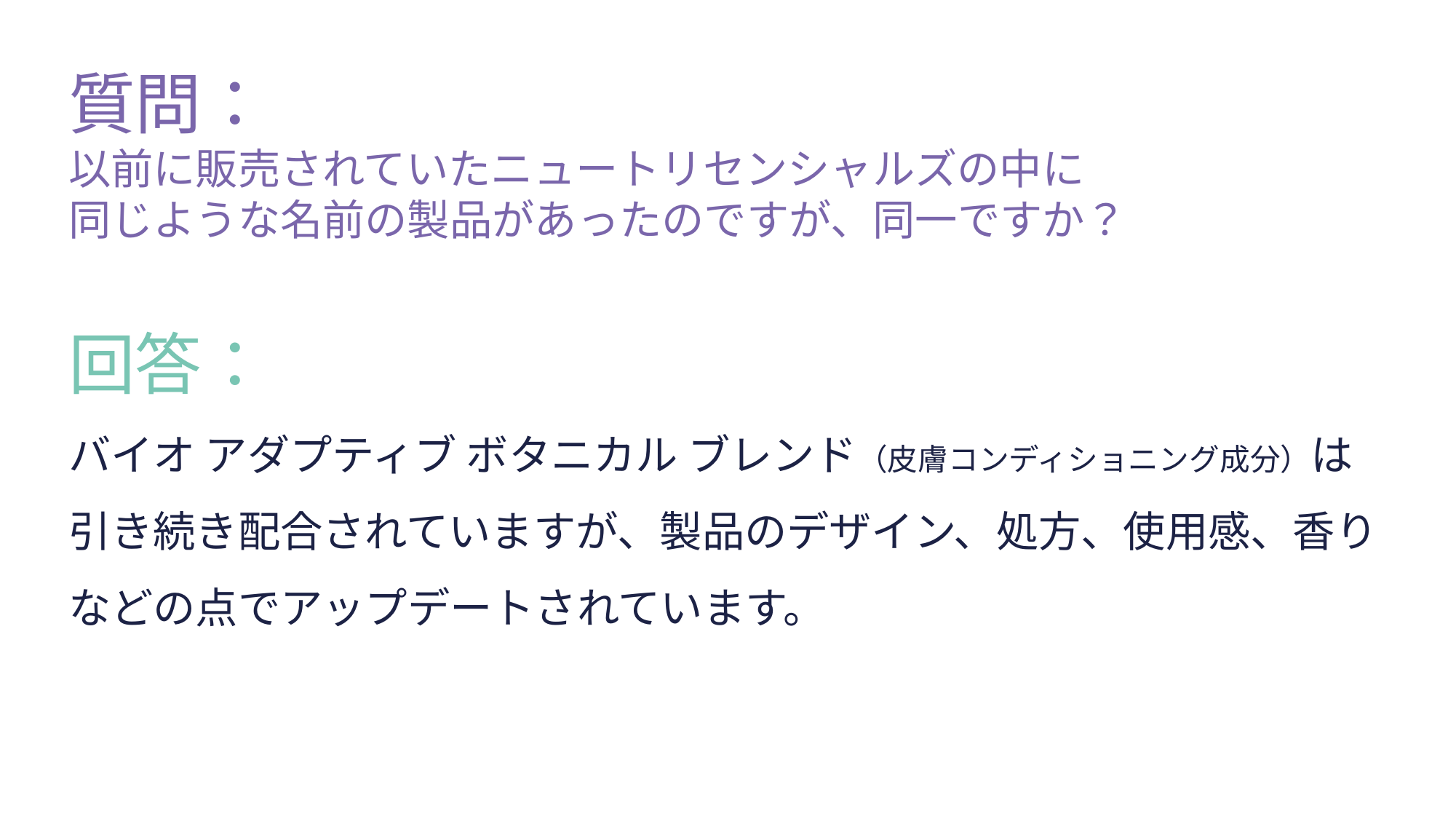

質問：
以前に販売されていたニュートリセンシャルズの中に
同じような名前の製品があったのですが、同一ですか？
回答：
バイオ アダプティブ ボタニカル ブレンド（皮膚コンディショニング成分）は引き続き配合されていますが、製品のデザイン、処方、使用感、香りなどの点でアップデートされています。